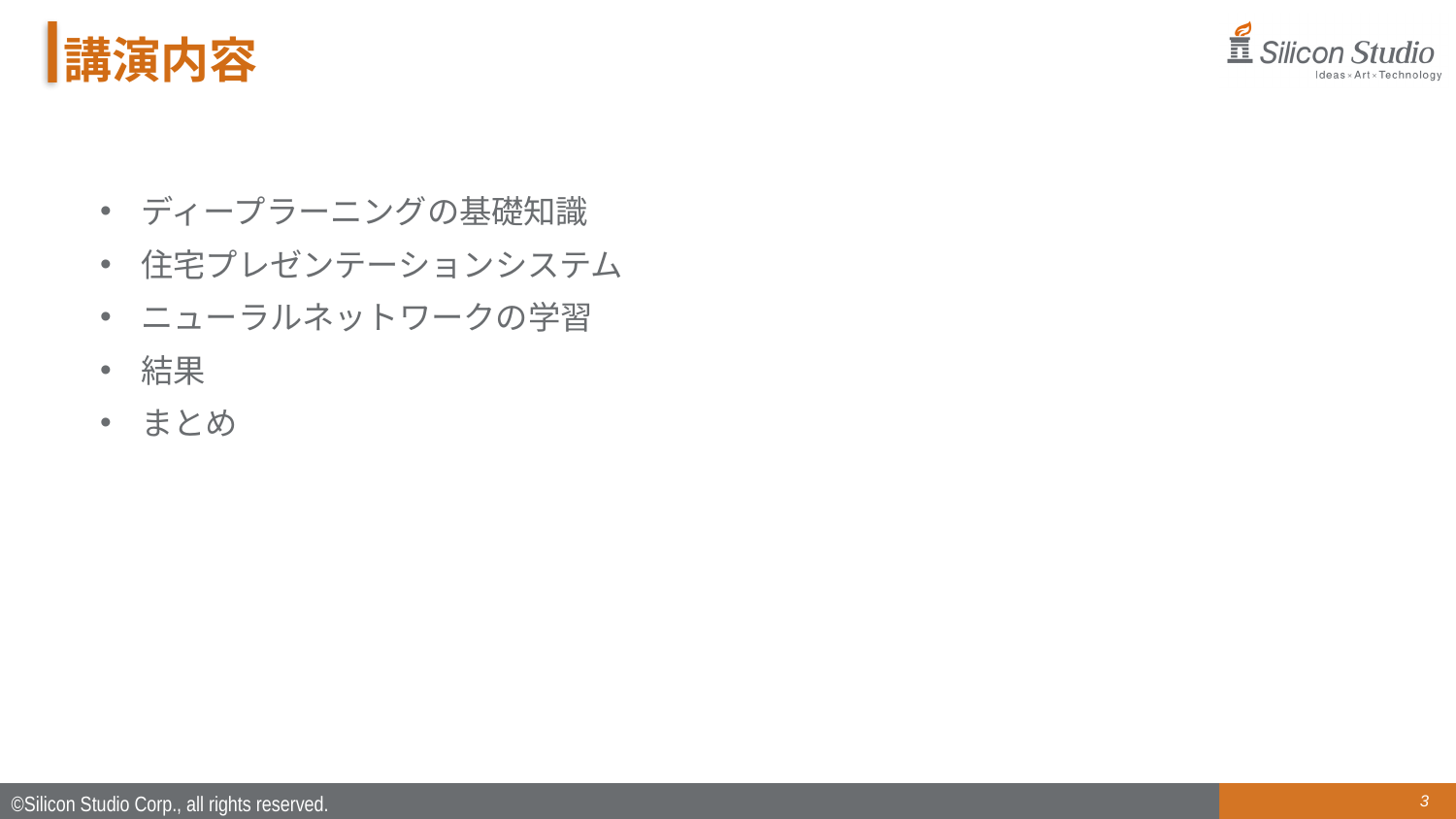

# 講演内容
ディープラーニングの基礎知識
住宅プレゼンテーションシステム
ニューラルネットワークの学習
結果
まとめ